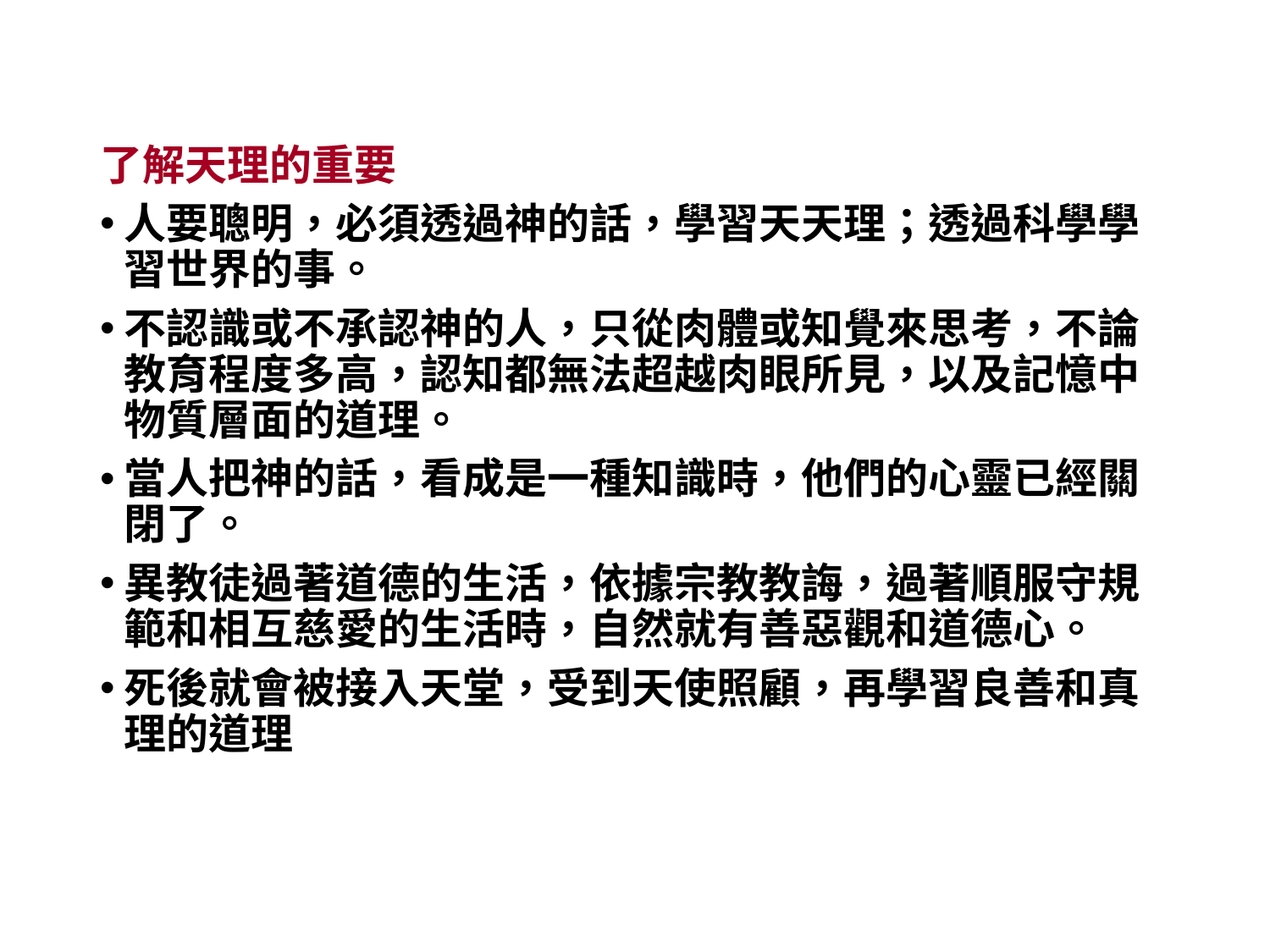

#
了解天理的重要
人要聰明，必須透過神的話，學習天天理；透過科學學習世界的事。
不認識或不承認神的人，只從肉體或知覺來思考，不論教育程度多高，認知都無法超越肉眼所見，以及記憶中物質層面的道理。
當人把神的話，看成是一種知識時，他們的心靈已經關閉了。
異教徒過著道德的生活，依據宗教教誨，過著順服守規範和相互慈愛的生活時，自然就有善惡觀和道德心。
死後就會被接入天堂，受到天使照顧，再學習良善和真理的道理